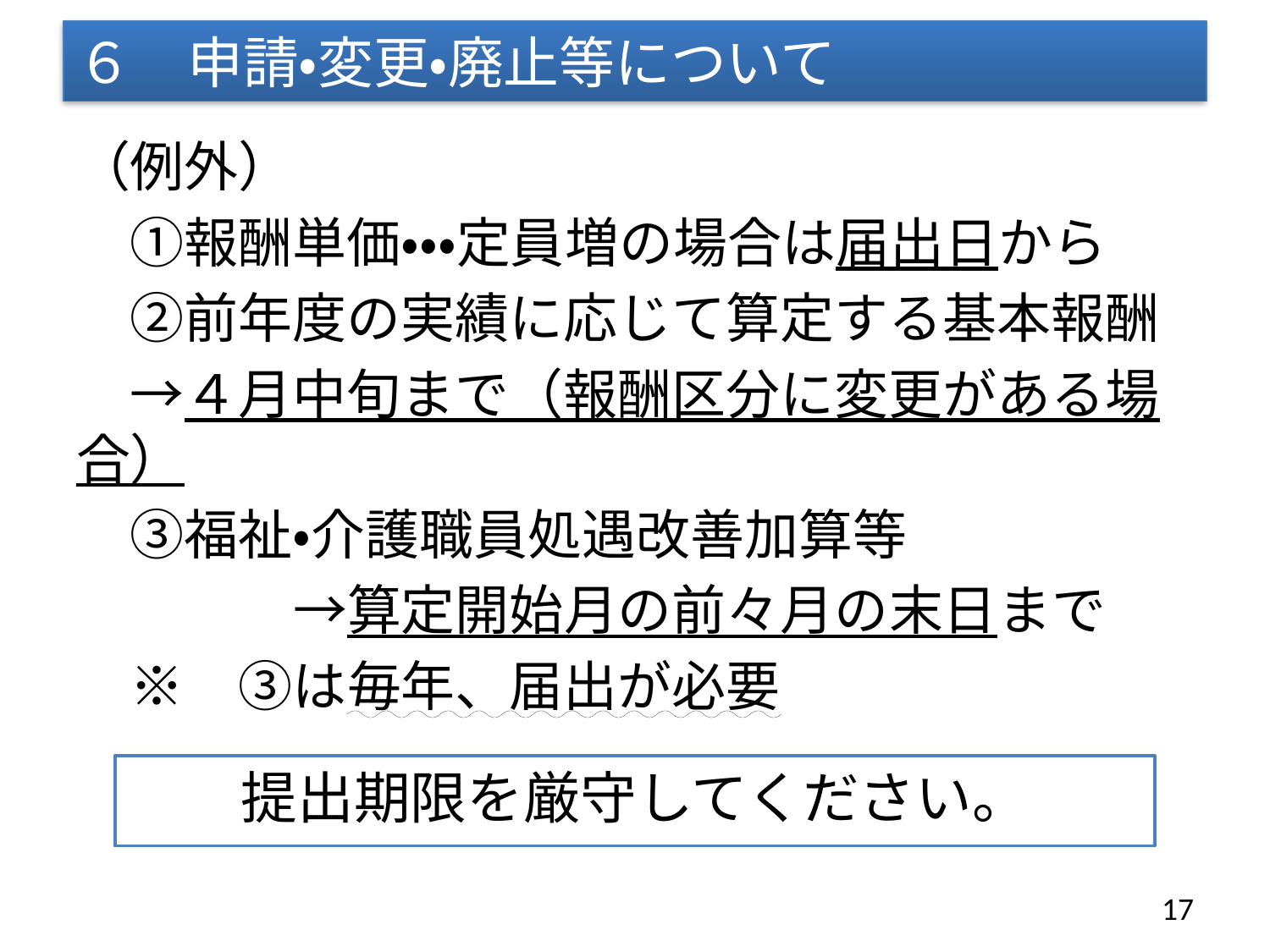

# ６　申請・変更・廃止等について
（例外）
　①報酬単価・・・定員増の場合は届出日から
　②前年度の実績に応じて算定する基本報酬
　→４月中旬まで（報酬区分に変更がある場合）
　③福祉・介護職員処遇改善加算等
　　　　→算定開始月の前々月の末日まで
　※　③は毎年、届出が必要
提出期限を厳守してください。
17